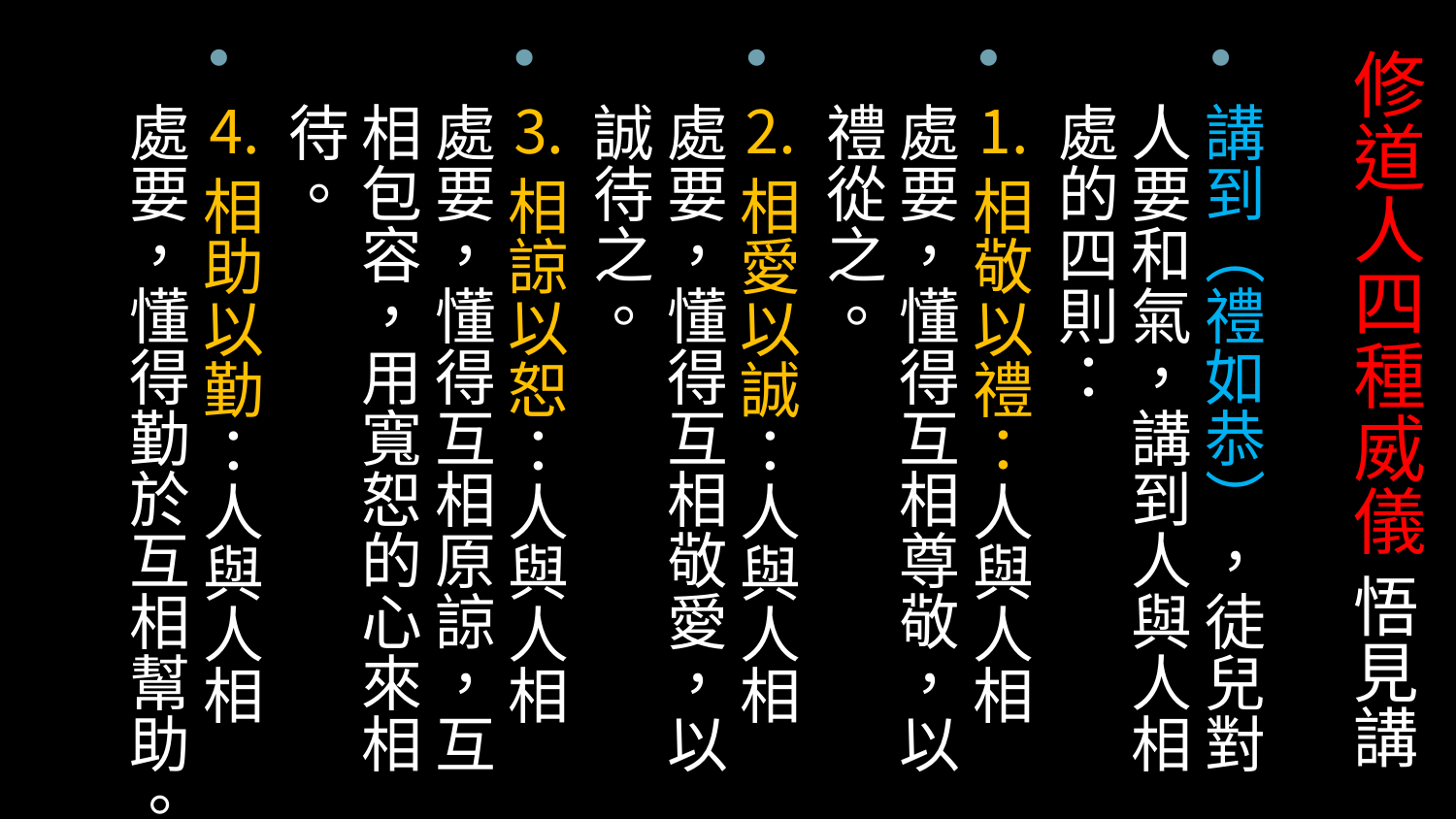

# 修道人四種威儀 悟見講
講到（禮如恭），徒兒對人要和氣，講到人與人相處的四則：
⒈相敬以禮：人與人相處要，懂得互相尊敬，以禮從之。
⒉相愛以誠：人與人相處要，懂得互相敬愛，以誠待之。
⒊相諒以恕：人與人相處要，懂得互相原諒，互相包容，用寬恕的心來相待。
⒋相助以勤：人與人相處要，懂得勤於互相幫助。